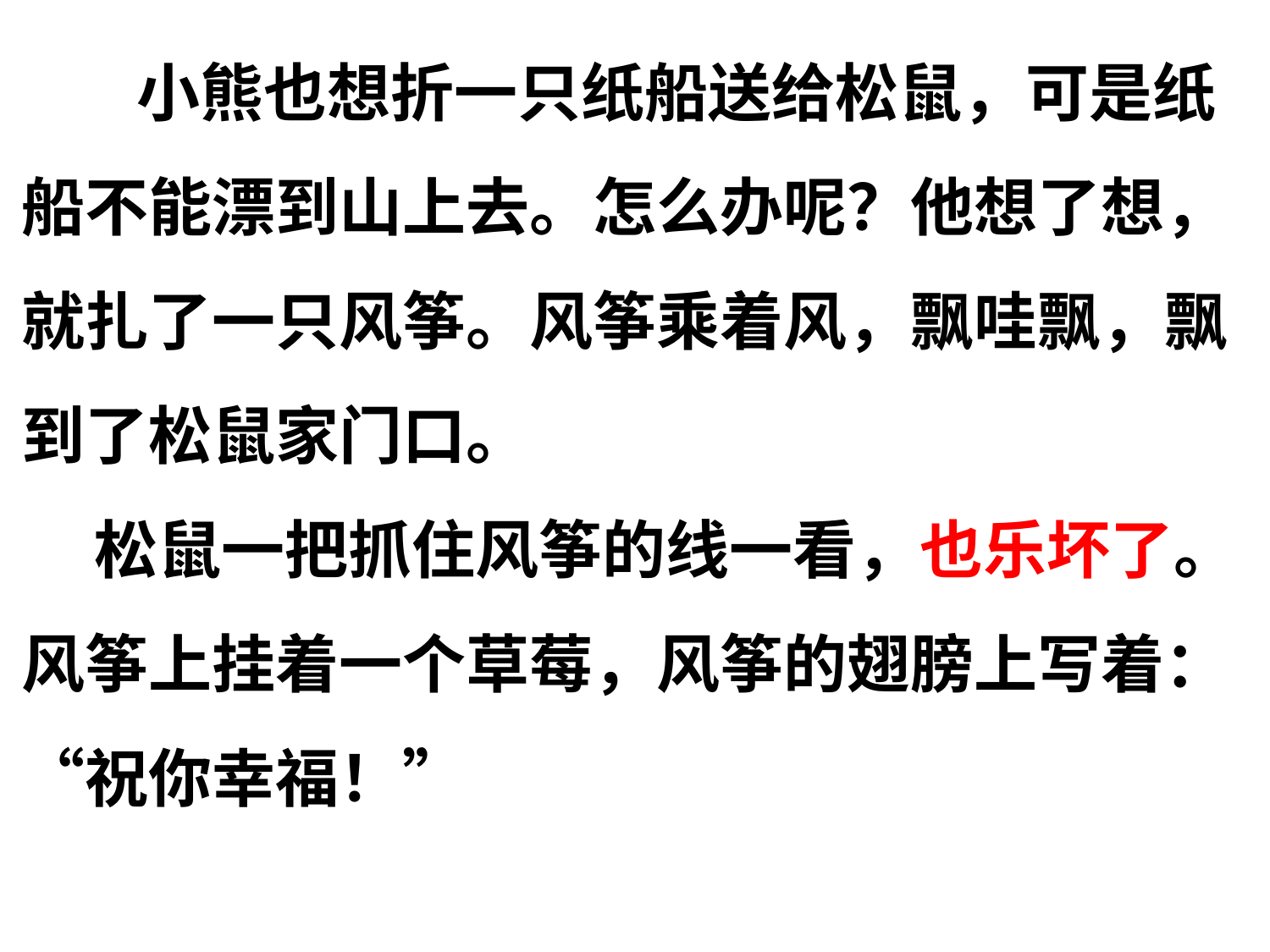

小熊也想折一只纸船送给松鼠，可是纸船不能漂到山上去。怎么办呢？他想了想，就扎了一只风筝。风筝乘着风，飘哇飘，飘到了松鼠家门口。
    松鼠一把抓住风筝的线一看，也乐坏了。风筝上挂着一个草莓，风筝的翅膀上写着：“祝你幸福！”